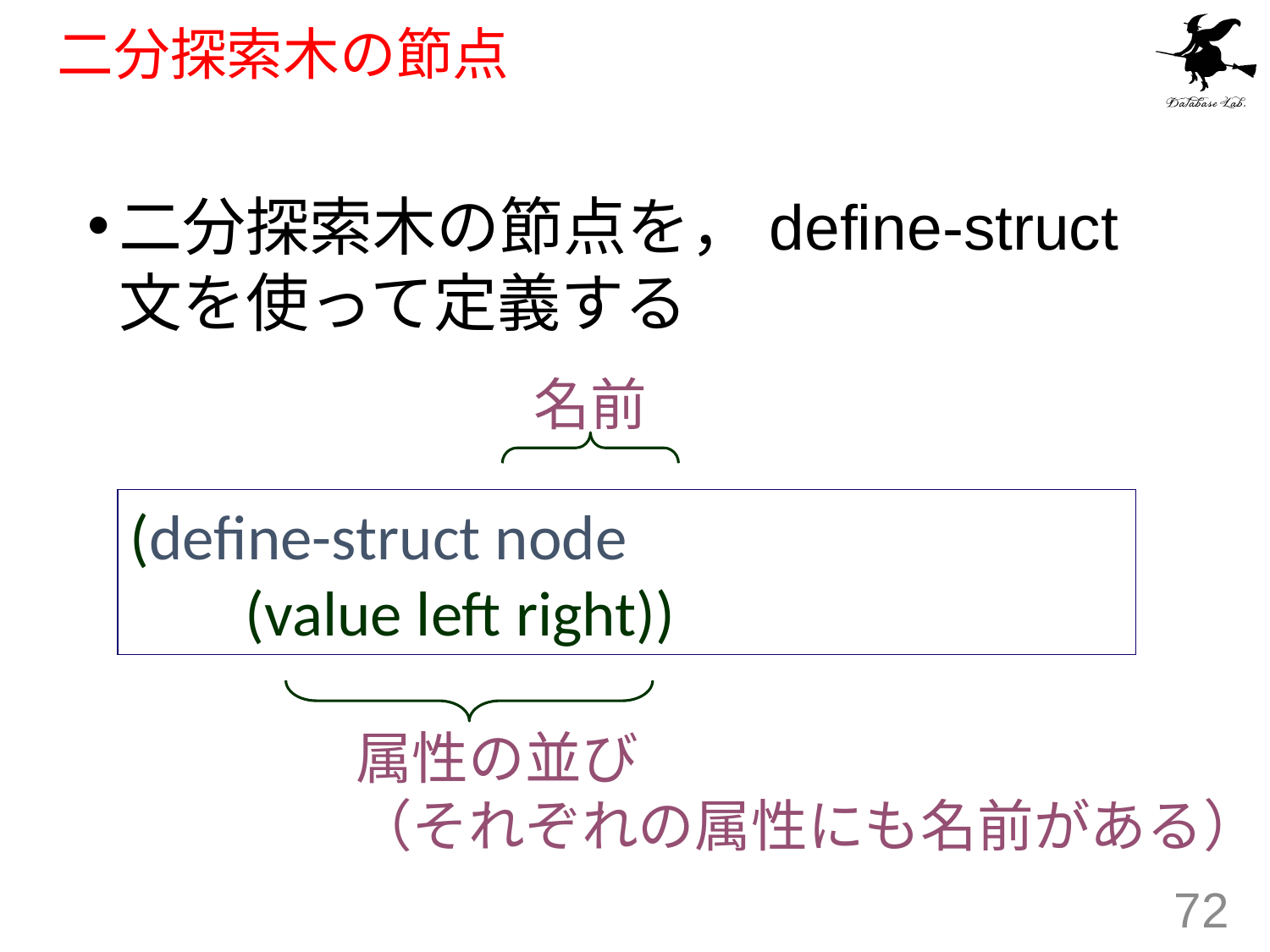

# 二分探索木の節点
二分探索木の節点を，define-struct 文を使って定義する

名前
(define-struct node
        (value left right))

属性の並び
（それぞれの属性にも名前がある）
72